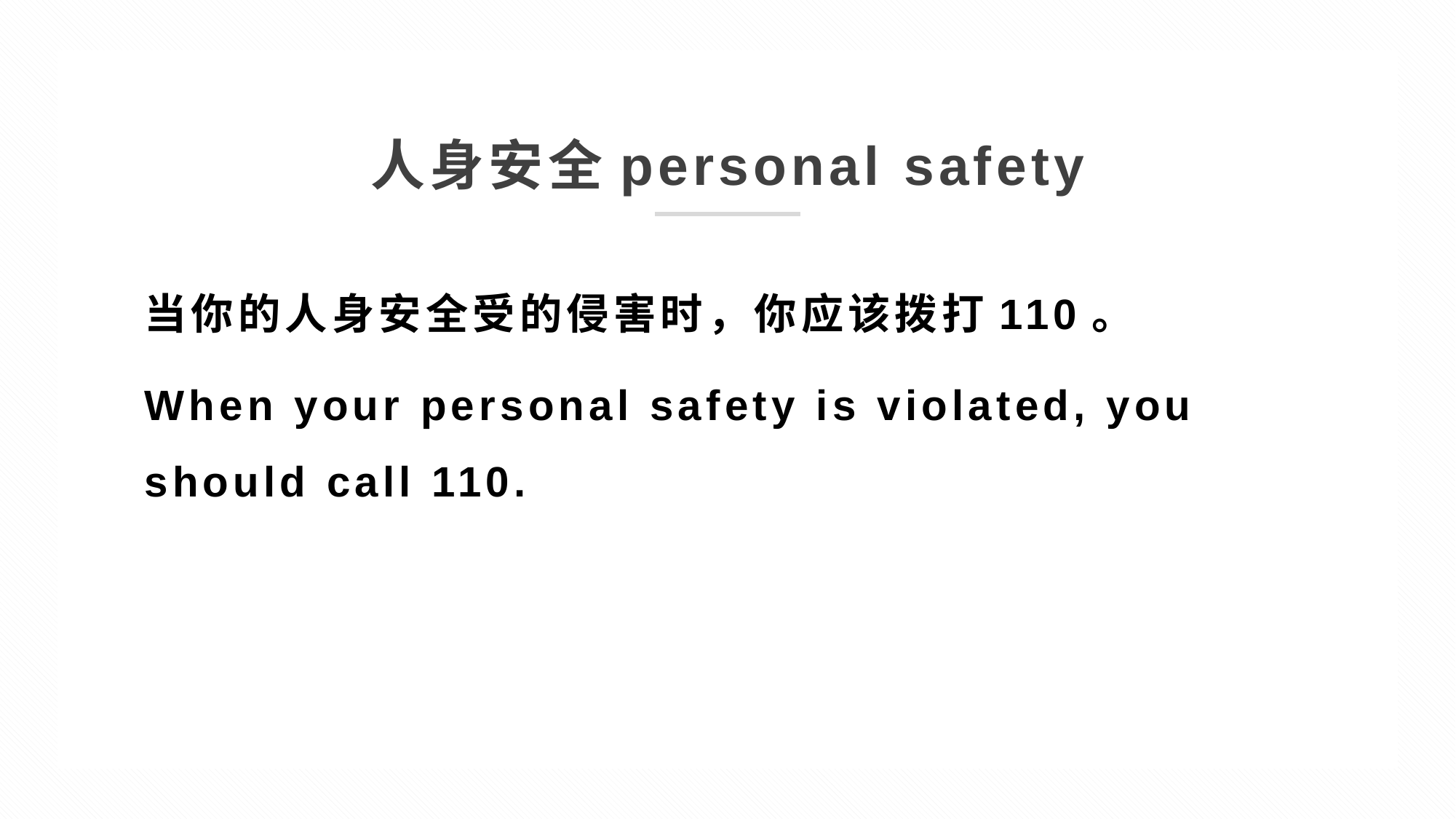

人身安全personal safety
当你的人身安全受的侵害时，你应该拨打110。
When your personal safety is violated, you should call 110.